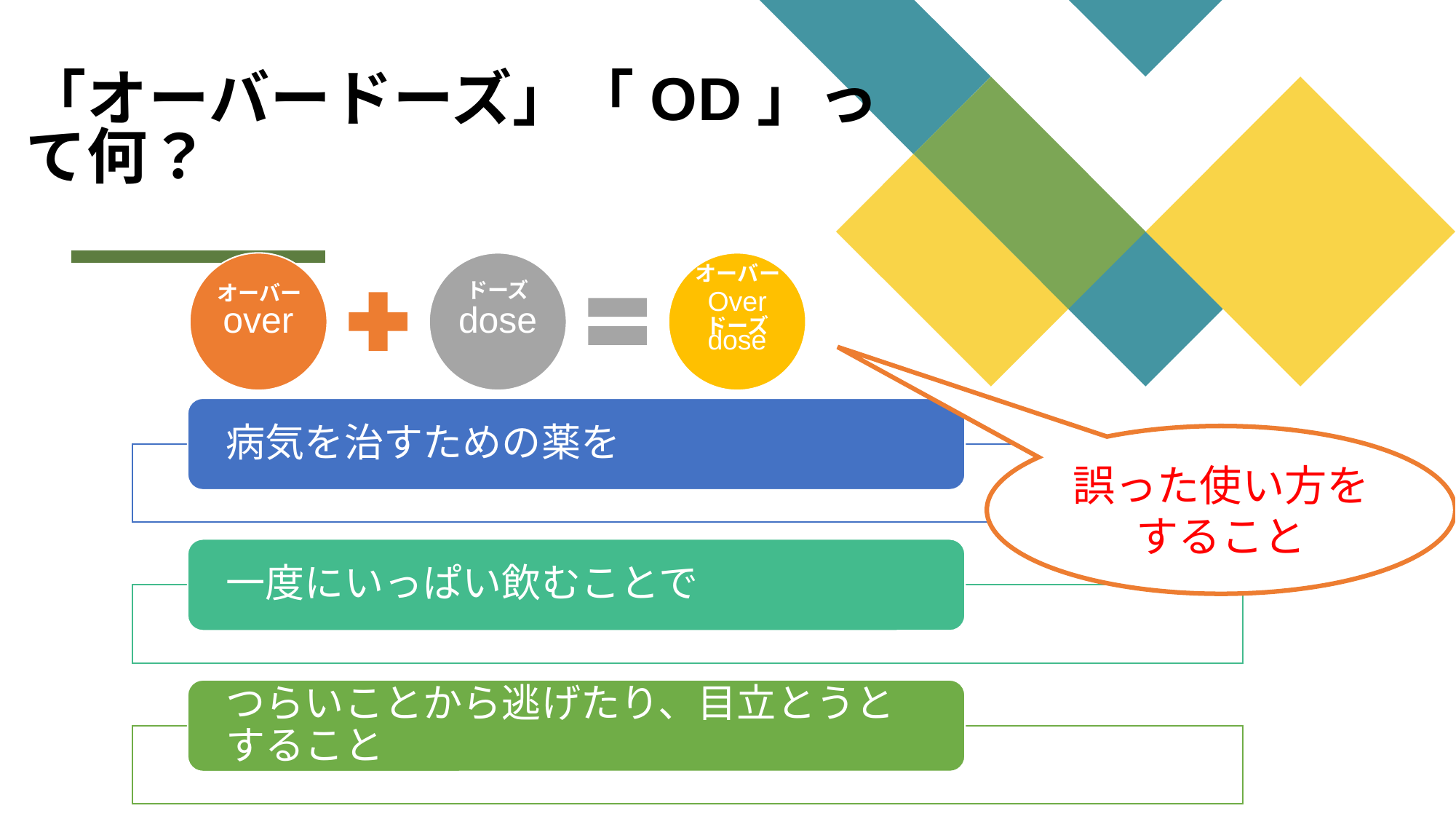

# 「オーバードーズ」「OD」って何？
over

dose

Over
dose
オーバー
ドーズ
オーバー
ドーズ
病気を治すための薬を
一度にいっぱい飲むことで
つらいことから逃げたり、目立とうとすること
誤った使い方をすること